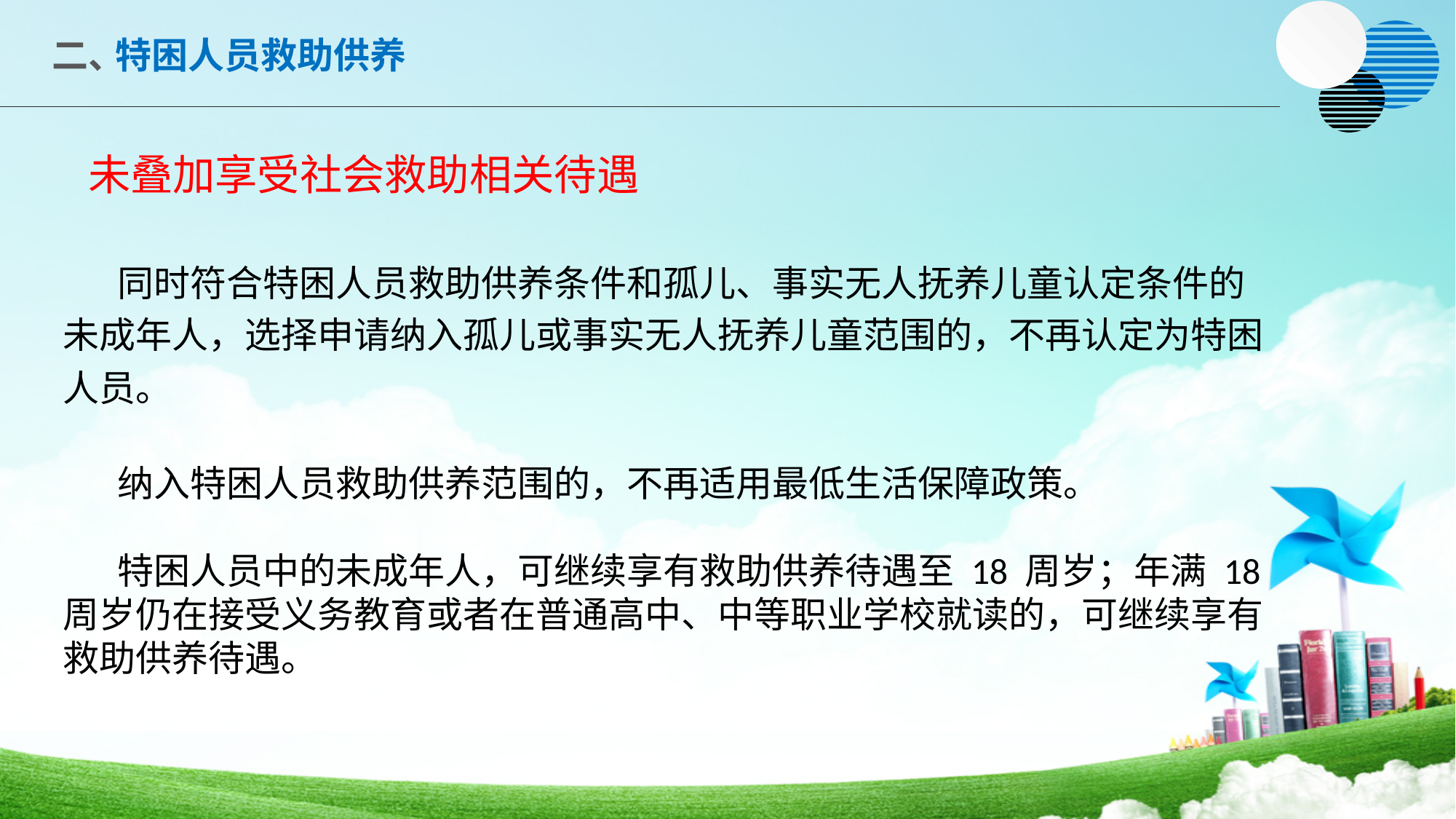

二、
特困人员救助供养
  未叠加享受社会救助相关待遇

同时符合特困人员救助供养条件和孤儿、事实无人抚养儿童认定条件的未成年人，选择申请纳入孤儿或事实无人抚养儿童范围的，不再认定为特困人员。

纳入特困人员救助供养范围的，不再适用最低生活保障政策。

特困人员中的未成年人，可继续享有救助供养待遇至 18 周岁；年满 18 周岁仍在接受义务教育或者在普通高中、中等职业学校就读的，可继续享有救助供养待遇。